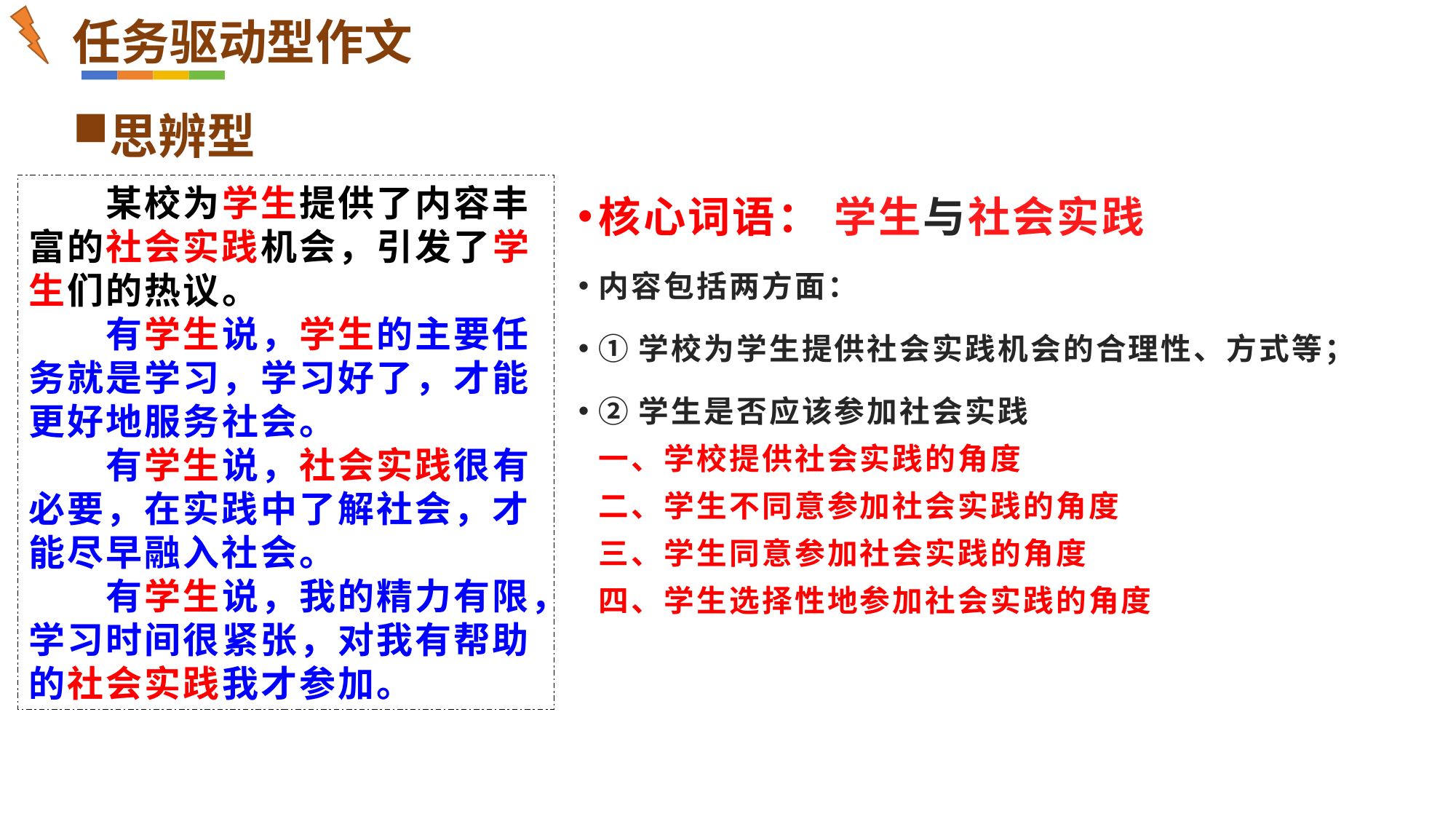

任务驱动型作文

思辨型
核心词语： 学生与社会实践
内容包括两方面：
①学校为学生提供社会实践机会的合理性、方式等；
②学生是否应该参加社会实践
一、学校提供社会实践的角度
二、学生不同意参加社会实践的角度
三、学生同意参加社会实践的角度
四、学生选择性地参加社会实践的角度
某校为学生提供了内容丰富的社会实践机会，引发了学生们的热议。
有学生说，学生的主要任务就是学习，学习好了，才能更好地服务社会。
有学生说，社会实践很有必要，在实践中了解社会，才能尽早融入社会。
有学生说，我的精力有限，学习时间很紧张，对我有帮助的社会实践我才参加。